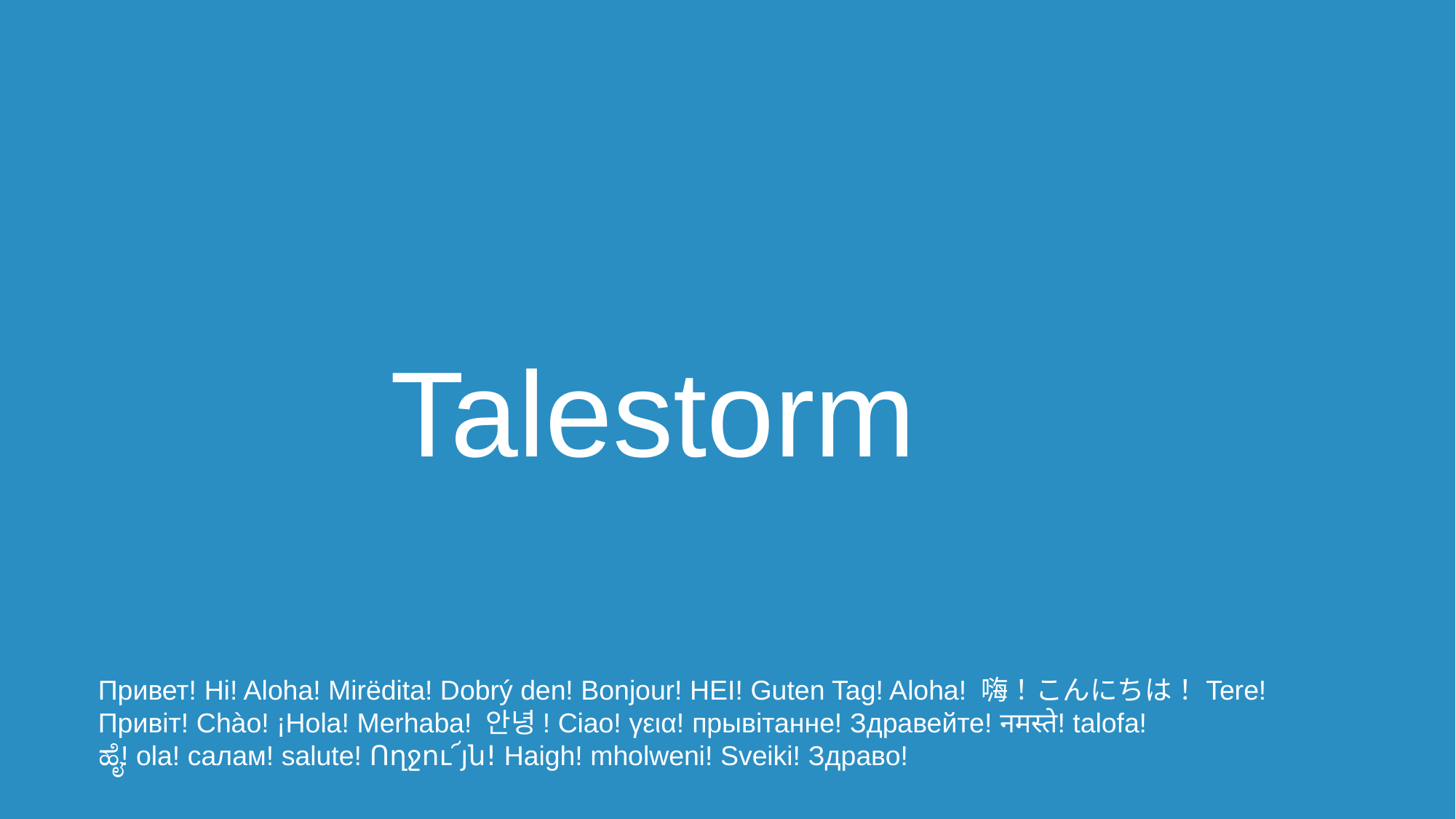

Talestorm
Привет! Hi! Aloha! Mirëdita! Dobrý den! Bonjour! HEI! Guten Tag! Aloha! 嗨！こんにちは！Tere!
Привіт! Chào! ¡Hola! Merhaba! 안녕! Ciao! γεια! прывітанне! Здравейте! नमस्ते! talofa!
ಹೈ! ola! салам! salute! Ողջու՜յն! Haigh! mholweni! Sveiki! Здраво!